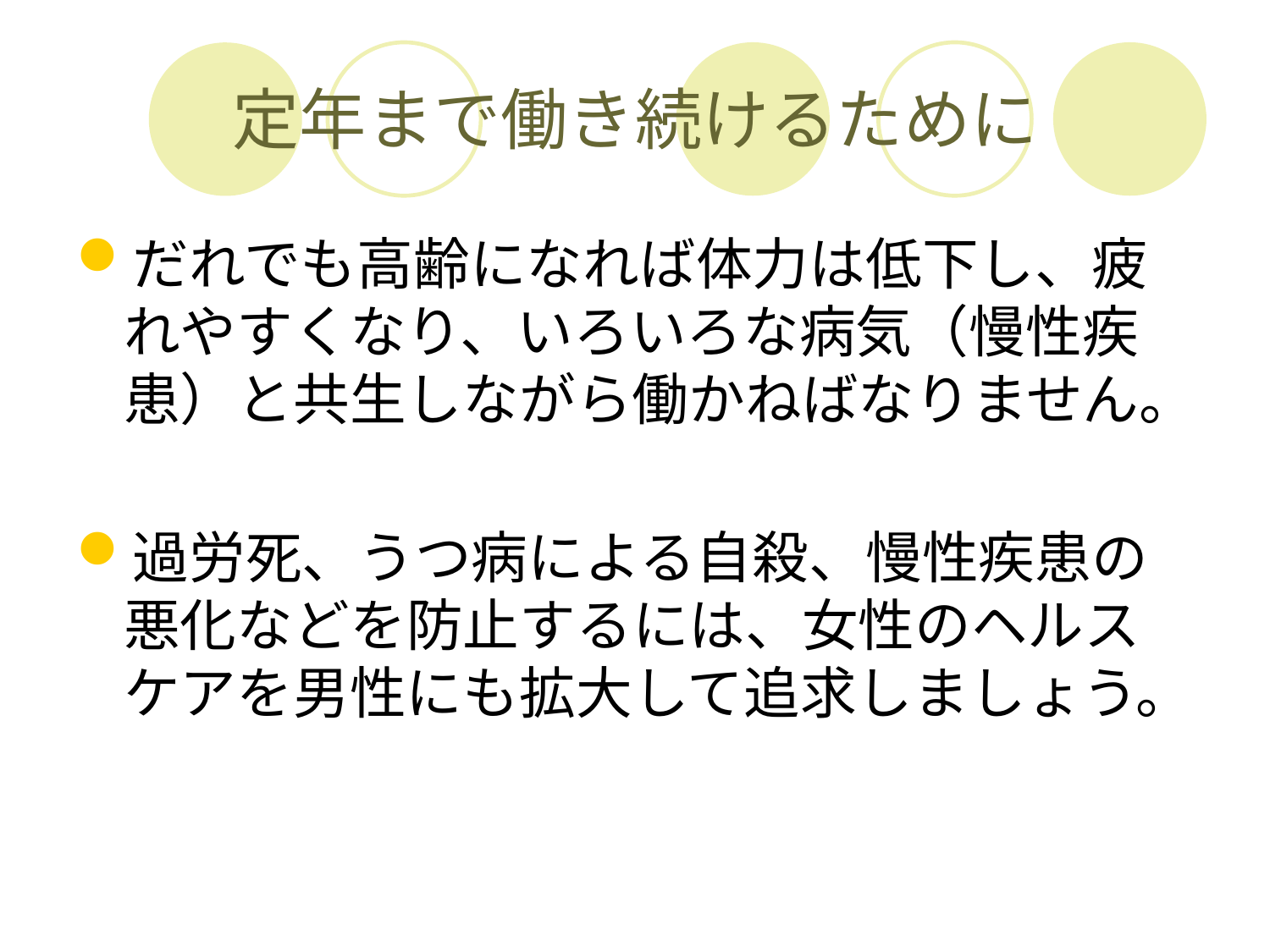

# 定年まで働き続けるために
だれでも高齢になれば体力は低下し、疲れやすくなり、いろいろな病気（慢性疾患）と共生しながら働かねばなりません。

過労死、うつ病による自殺、慢性疾患の悪化などを防止するには、女性のヘルスケアを男性にも拡大して追求しましょう。